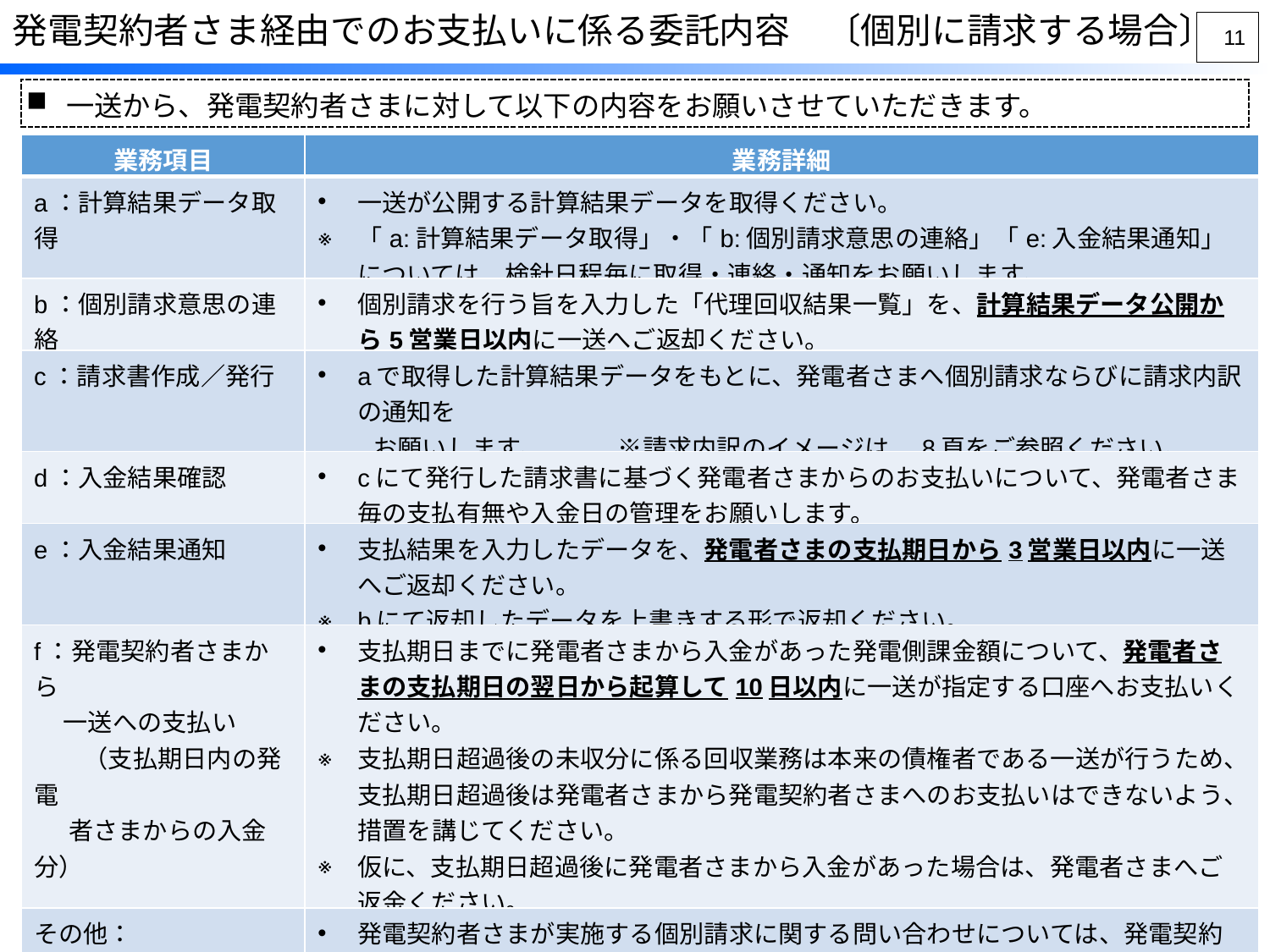

発電契約者さま経由でのお支払いに係る委託内容　〔個別に請求する場合〕
11

一送から、発電契約者さまに対して以下の内容をお願いさせていただきます。
| 業務項目 | 業務詳細 |
| --- | --- |
| a：計算結果データ取得 | 一送が公開する計算結果データを取得ください。 「a:計算結果データ取得」・「b:個別請求意思の連絡」「e:入金結果通知」については、検針日程毎に取得・連絡・通知をお願いします。 |
| b：個別請求意思の連絡 | 個別請求を行う旨を入力した「代理回収結果一覧」を、計算結果データ公開から5営業日以内に一送へご返却ください。 |
| c：請求書作成／発行 | aで取得した計算結果データをもとに、発電者さまへ個別請求ならびに請求内訳の通知を 　　 お願いします。　　　※請求内訳のイメージは、8頁をご参照ください。 |
| d：入金結果確認 | cにて発行した請求書に基づく発電者さまからのお支払いについて、発電者さま毎の支払有無や入金日の管理をお願いします。 |
| e：入金結果通知 | 支払結果を入力したデータを、発電者さまの支払期日から3営業日以内に一送へご返却ください。 bにて返却したデータを上書きする形で返却ください。 |
| f：発電契約者さまから 一送への支払い 　　（支払期日内の発電 者さまからの入金分） | 支払期日までに発電者さまから入金があった発電側課金額について、発電者さまの支払期日の翌日から起算して10日以内に一送が指定する口座へお支払いください。 支払期日超過後の未収分に係る回収業務は本来の債権者である一送が行うため、支払期日超過後は発電者さまから発電契約者さまへのお支払いはできないよう、措置を講じてください。 仮に、支払期日超過後に発電者さまから入金があった場合は、発電者さまへご返金ください。 　 （支払期日超過により当月分の委託費用前払請求権は消滅します。） |
| その他： 発電者さまからの 問い合わせ対応 | 発電契約者さまが実施する個別請求に関する問い合わせについては、発電契約者さまにてご対応をお願いします。 発電側課金額の内訳に関する問い合わせは一送にて対応します。 |